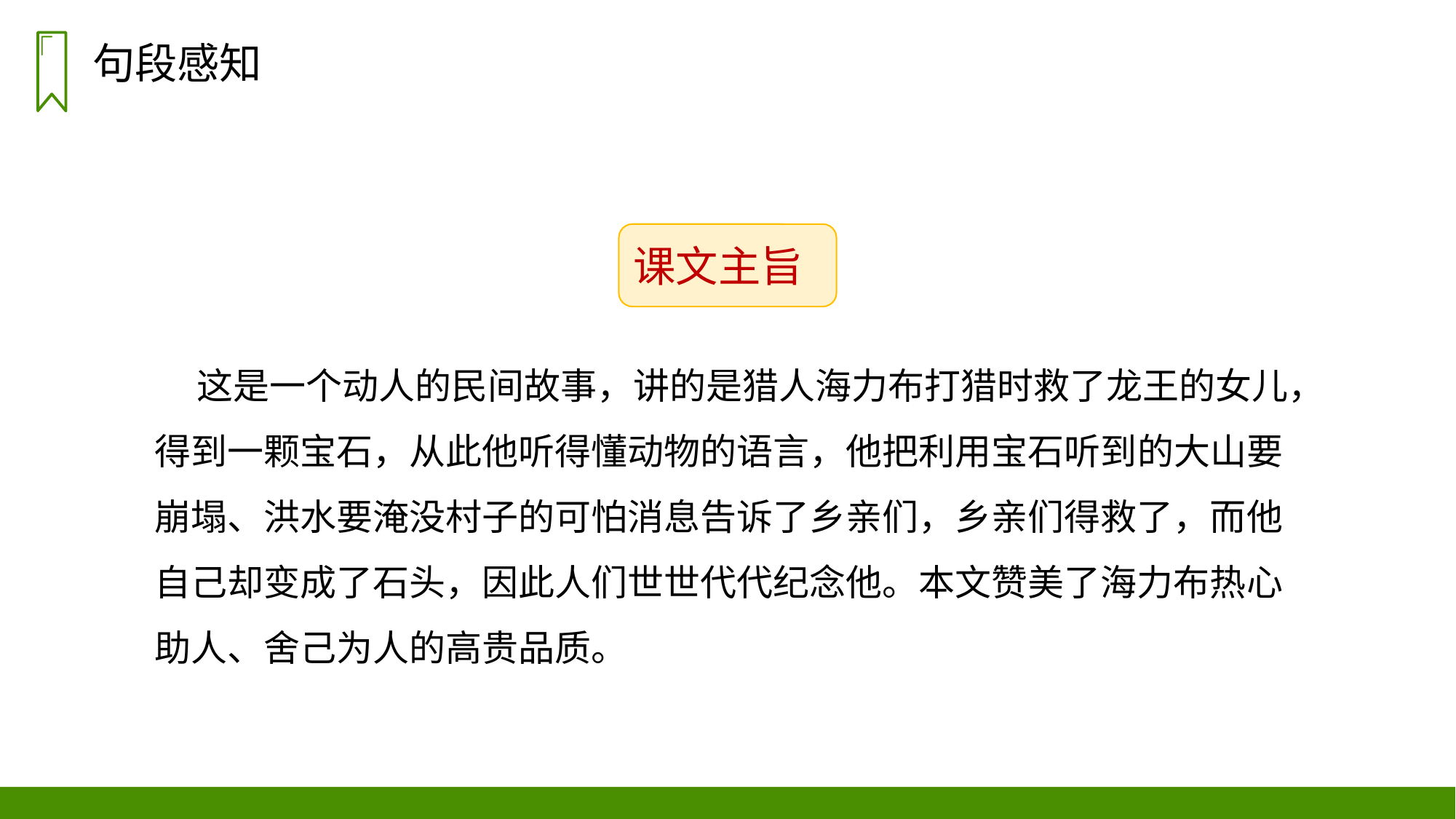

句段感知
课文主旨
    这是一个动人的民间故事，讲的是猎人海力布打猎时救了龙王的女儿，得到一颗宝石，从此他听得懂动物的语言，他把利用宝石听到的大山要崩塌、洪水要淹没村子的可怕消息告诉了乡亲们，乡亲们得救了，而他自己却变成了石头，因此人们世世代代纪念他。本文赞美了海力布热心助人、舍己为人的高贵品质。